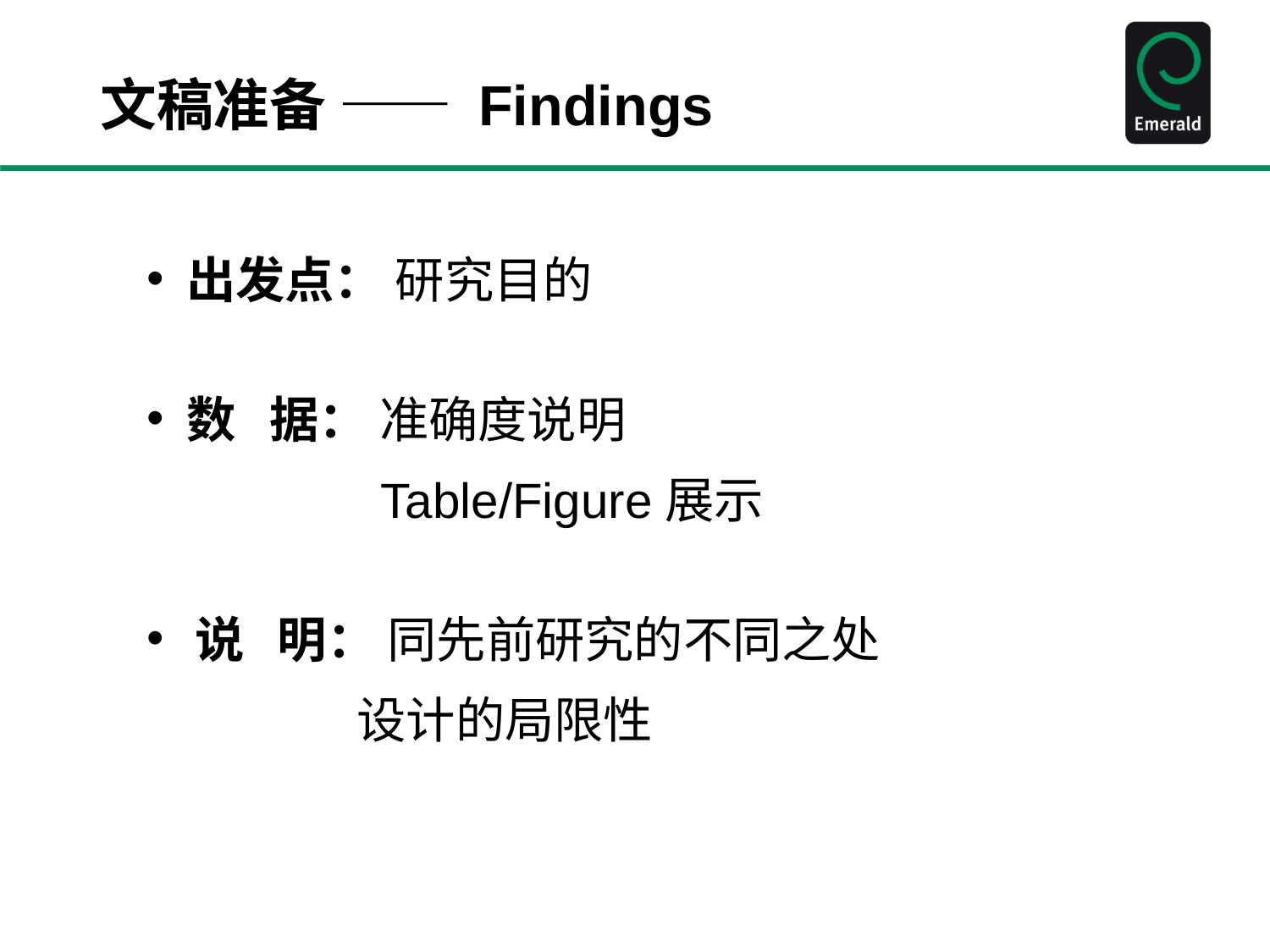

文稿准备 —— Findings
出发点： 研究目的

数   据： 准确度说明
                 Table/Figure展示

说   明： 同先前研究的不同之处
                  设计的局限性